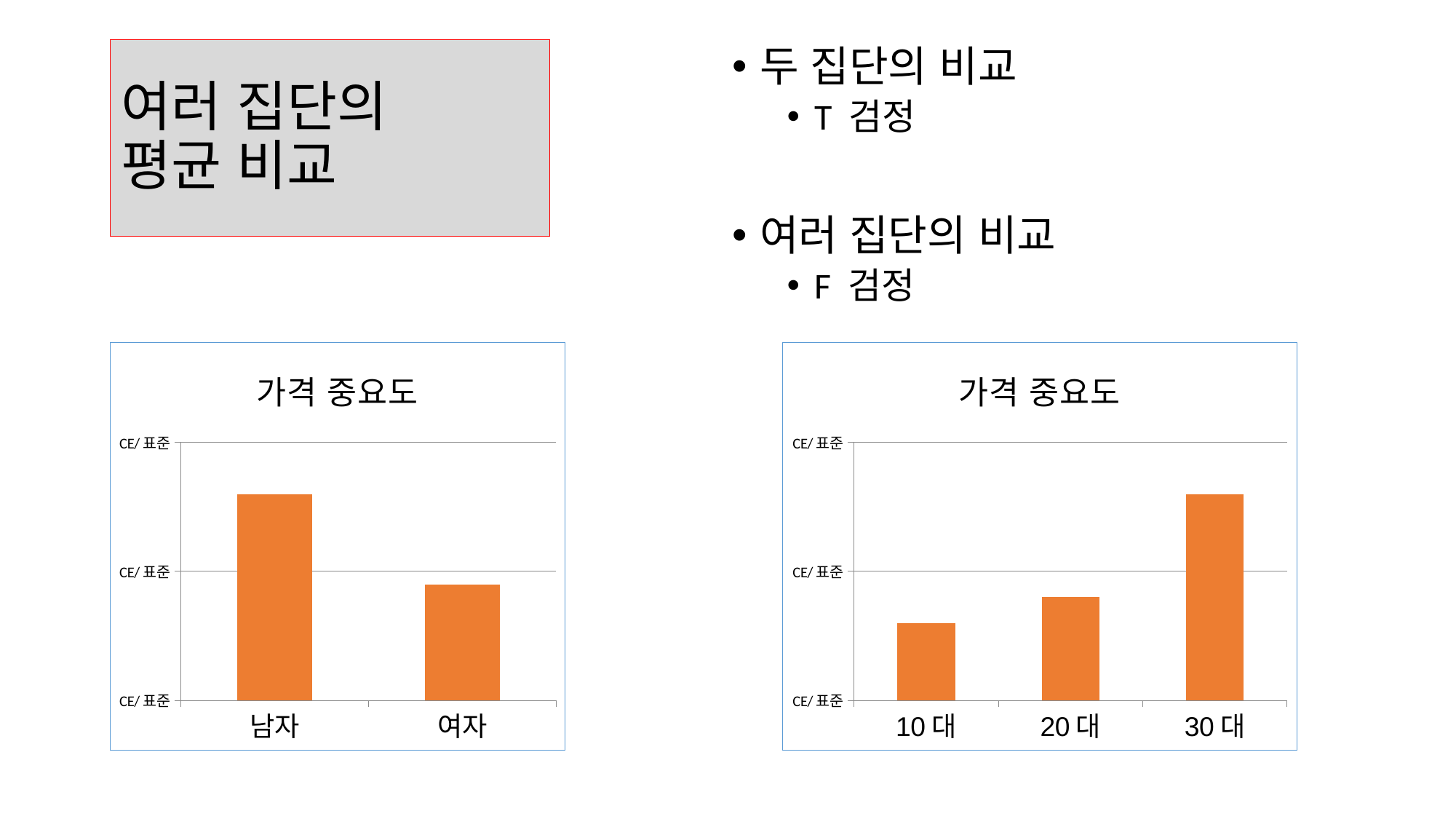

# 여러 집단의 평균 비교
두 집단의 비교
T 검정

여러 집단의 비교
F 검정

### Chart: 가격 중요도

| Category | 가격 |
|---|---|
| 남자 | 4.6 |
| 여자 | 3.9 |

### Chart: 가격 중요도

| Category | 가격 |
|---|---|
| 10대 | 3.8 |
| 20대 | 3.9 |
| 30대 | 4.3 |